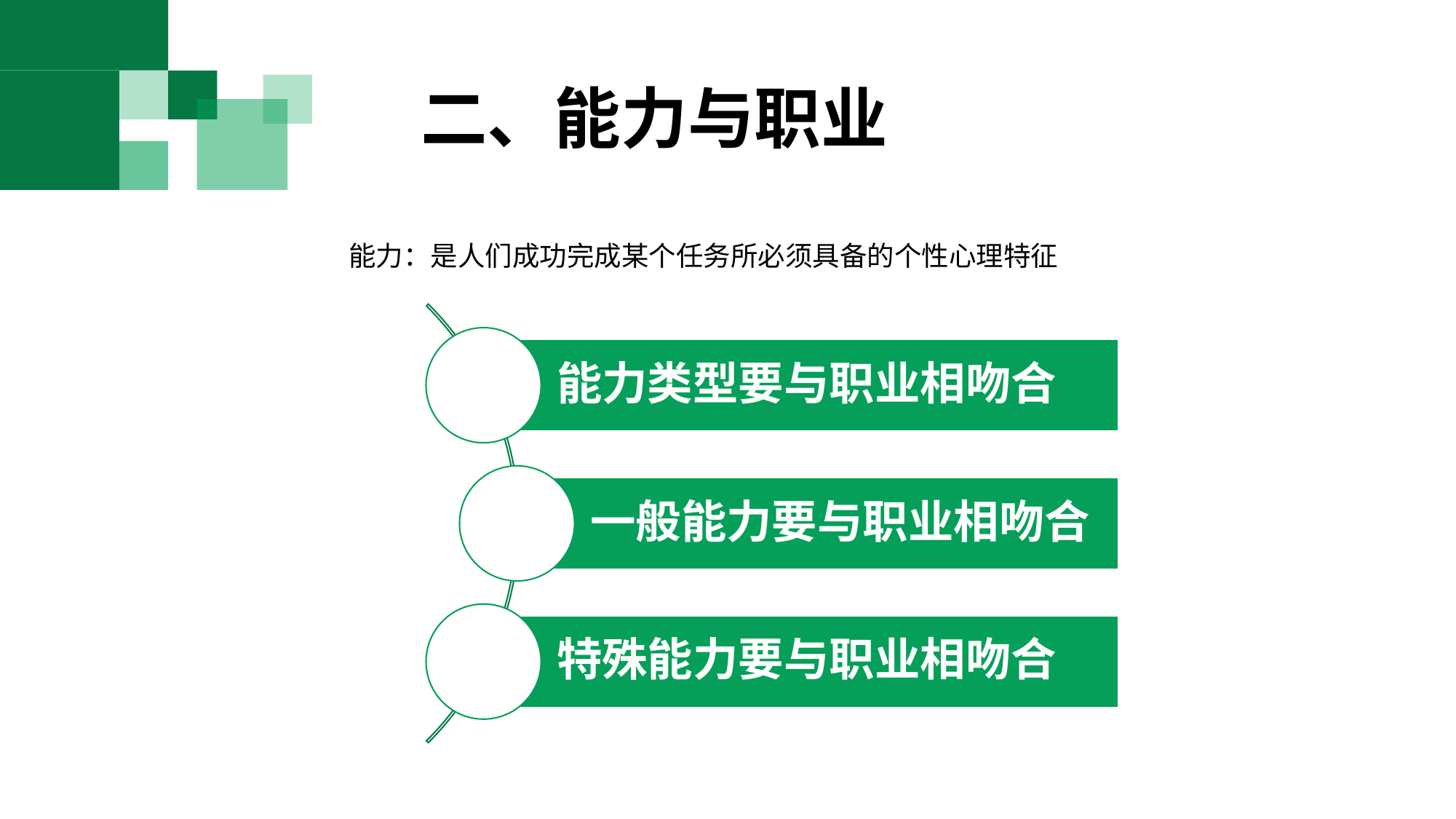

二、学业规划的特点是什么？
二、能力与职业
能力：是人们成功完成某个任务所必须具备的个性心理特征。
能力类型要与职业相吻合
一般能力要与职业相吻合
特殊能力要与职业相吻合